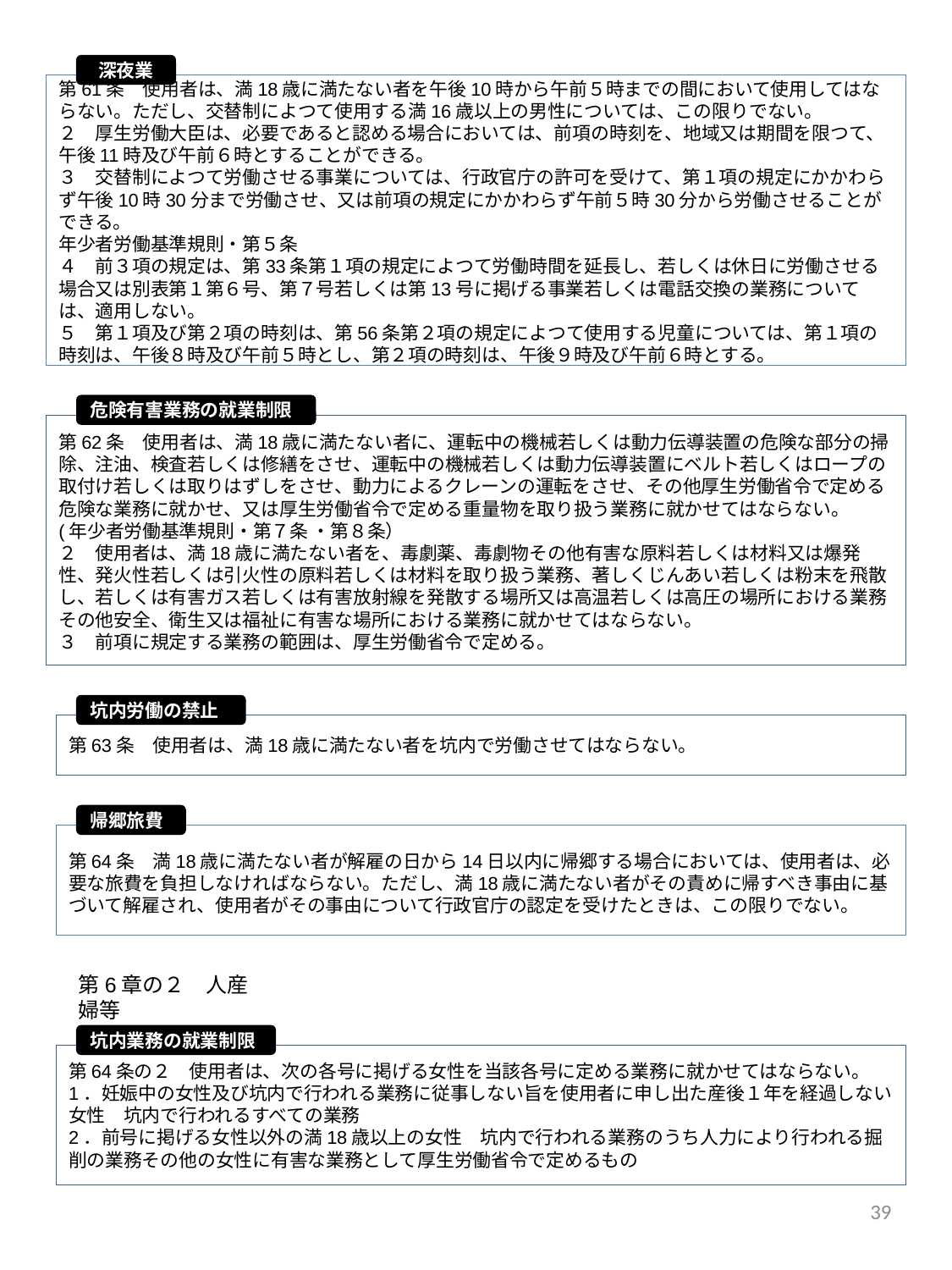

深夜業

第61条　使用者は、満18歳に満たない者を午後10時から午前５時までの間において使用してはならない。ただし、交替制によつて使用する満16歳以上の男性については、この限りでない。
２　厚生労働大臣は、必要であると認める場合においては、前項の時刻を、地域又は期間を限つて、午後11時及び午前６時とすることができる。
３　交替制によつて労働させる事業については、行政官庁の許可を受けて、第１項の規定にかかわらず午後10時30分まで労働させ、又は前項の規定にかかわらず午前５時30分から労働させることができる。
年少者労働基準規則・第５条
４　前３項の規定は、第33条第１項の規定によつて労働時間を延長し、若しくは休日に労働させる場合又は別表第１第６号、第７号若しくは第13号に掲げる事業若しくは電話交換の業務については、適用しない。
５　第１項及び第２項の時刻は、第56条第２項の規定によつて使用する児童については、第１項の時刻は、午後８時及び午前５時とし、第２項の時刻は、午後９時及び午前６時とする。

#

危険有害業務の就業制限

第62条　使用者は、満18歳に満たない者に、運転中の機械若しくは動力伝導装置の危険な部分の掃除、注油、検査若しくは修繕をさせ、運転中の機械若しくは動力伝導装置にベルト若しくはロープの取付け若しくは取りはずしをさせ、動力によるクレーンの運転をさせ、その他厚生労働省令で定める危険な業務に就かせ、又は厚生労働省令で定める重量物を取り扱う業務に就かせてはならない。
(年少者労働基準規則・第７条 ・第８条）
２　使用者は、満18歳に満たない者を、毒劇薬、毒劇物その他有害な原料若しくは材料又は爆発性、発火性若しくは引火性の原料若しくは材料を取り扱う業務、著しくじんあい若しくは粉末を飛散し、若しくは有害ガス若しくは有害放射線を発散する場所又は高温若しくは高圧の場所における業務その他安全、衛生又は福祉に有害な場所における業務に就かせてはならない。
３　前項に規定する業務の範囲は、厚生労働省令で定める。

坑内労働の禁止

第63条　使用者は、満18歳に満たない者を坑内で労働させてはならない。

帰郷旅費

第64条　満18歳に満たない者が解雇の日から14日以内に帰郷する場合においては、使用者は、必要な旅費を負担しなければならない。ただし、満18歳に満たない者がその責めに帰すべき事由に基づいて解雇され、使用者がその事由について行政官庁の認定を受けたときは、この限りでない。

第6章の２　人産婦等
坑内業務の就業制限

第64条の２　使用者は、次の各号に掲げる女性を当該各号に定める業務に就かせてはならない。
1．妊娠中の女性及び坑内で行われる業務に従事しない旨を使用者に申し出た産後１年を経過しない女性　坑内で行われるすべての業務
2．前号に掲げる女性以外の満18歳以上の女性　坑内で行われる業務のうち人力により行われる掘削の業務その他の女性に有害な業務として厚生労働省令で定めるもの

39